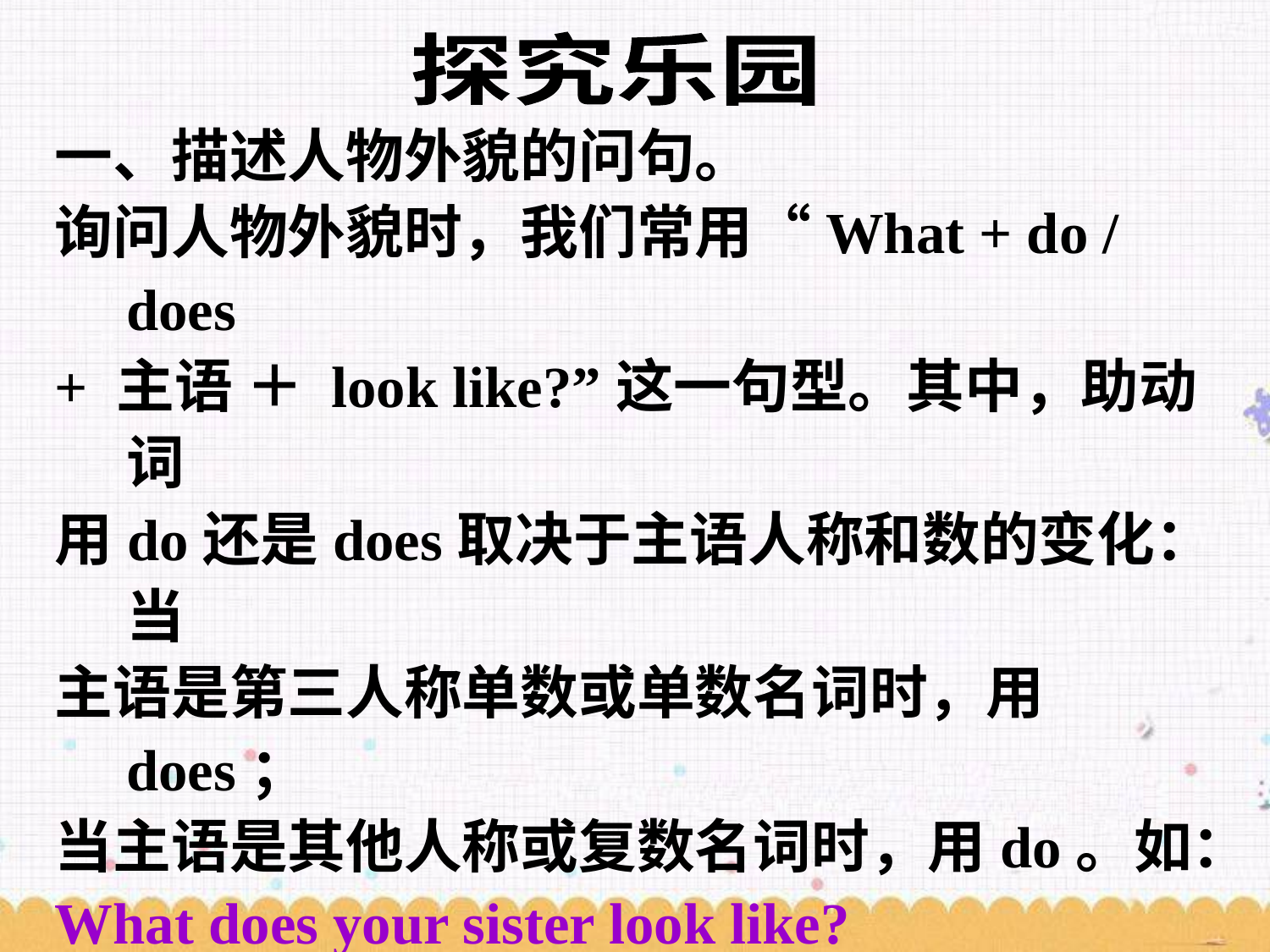

探究乐园
一、描述人物外貌的问句。
询问人物外貌时，我们常用“What + do / does
+ 主语 ＋ look like?”这一句型。其中，助动词
用do还是does取决于主语人称和数的变化：当
主语是第三人称单数或单数名词时，用does；
当主语是其他人称或复数名词时，用do。如：
What does your sister look like?
你姐姐长什么样？
What do her parents look like?
她父母长什么样？